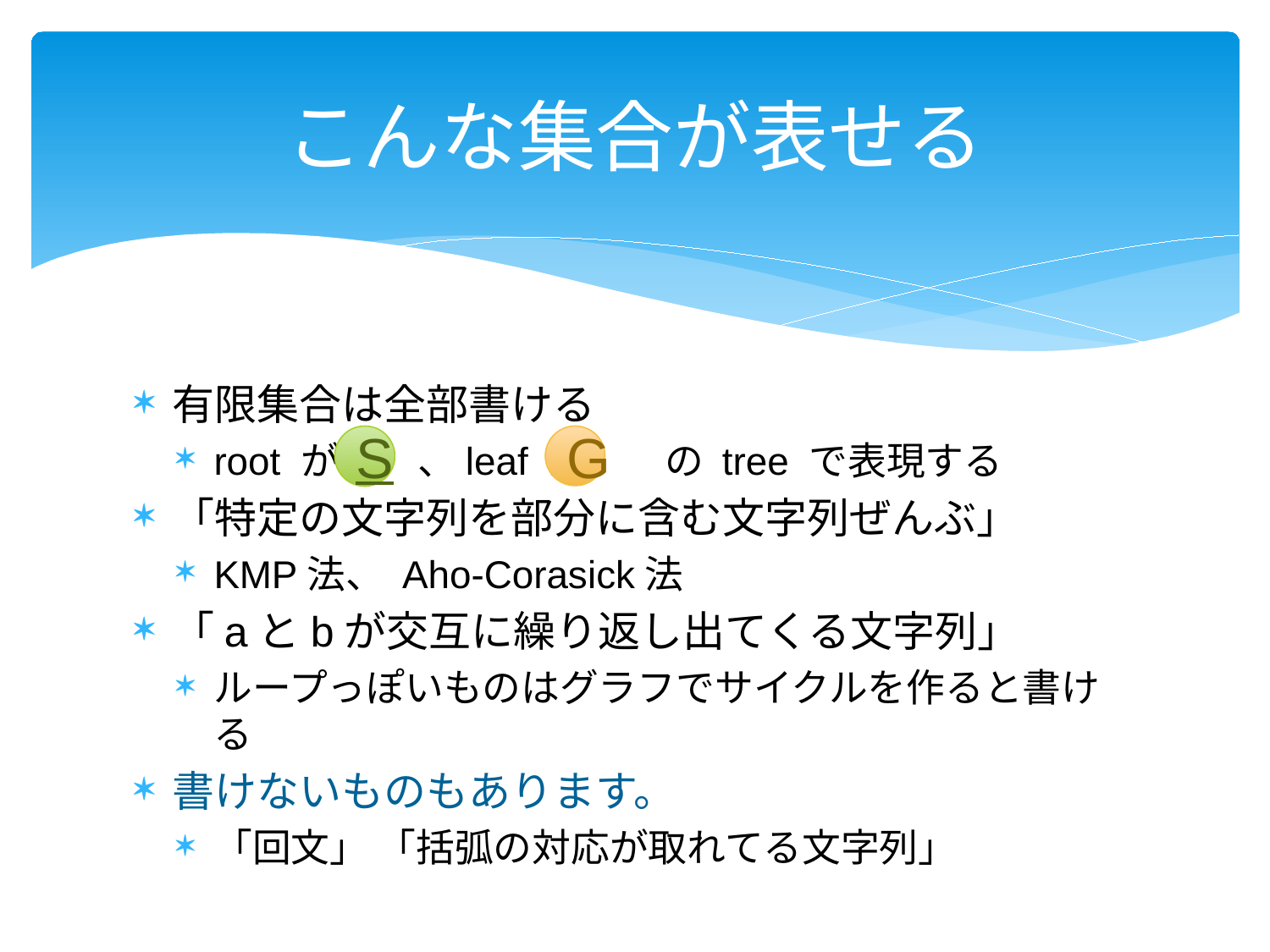

# こんな集合が表せる
有限集合は全部書ける
root が         、leaf が         の tree で表現する
「特定の文字列を部分に含む文字列ぜんぶ」
KMP法、 Aho-Corasick法
「aとbが交互に繰り返し出てくる文字列」
ループっぽいものはグラフでサイクルを作ると書ける
書けないものもあります。
「回文」 「括弧の対応が取れてる文字列」
S
G